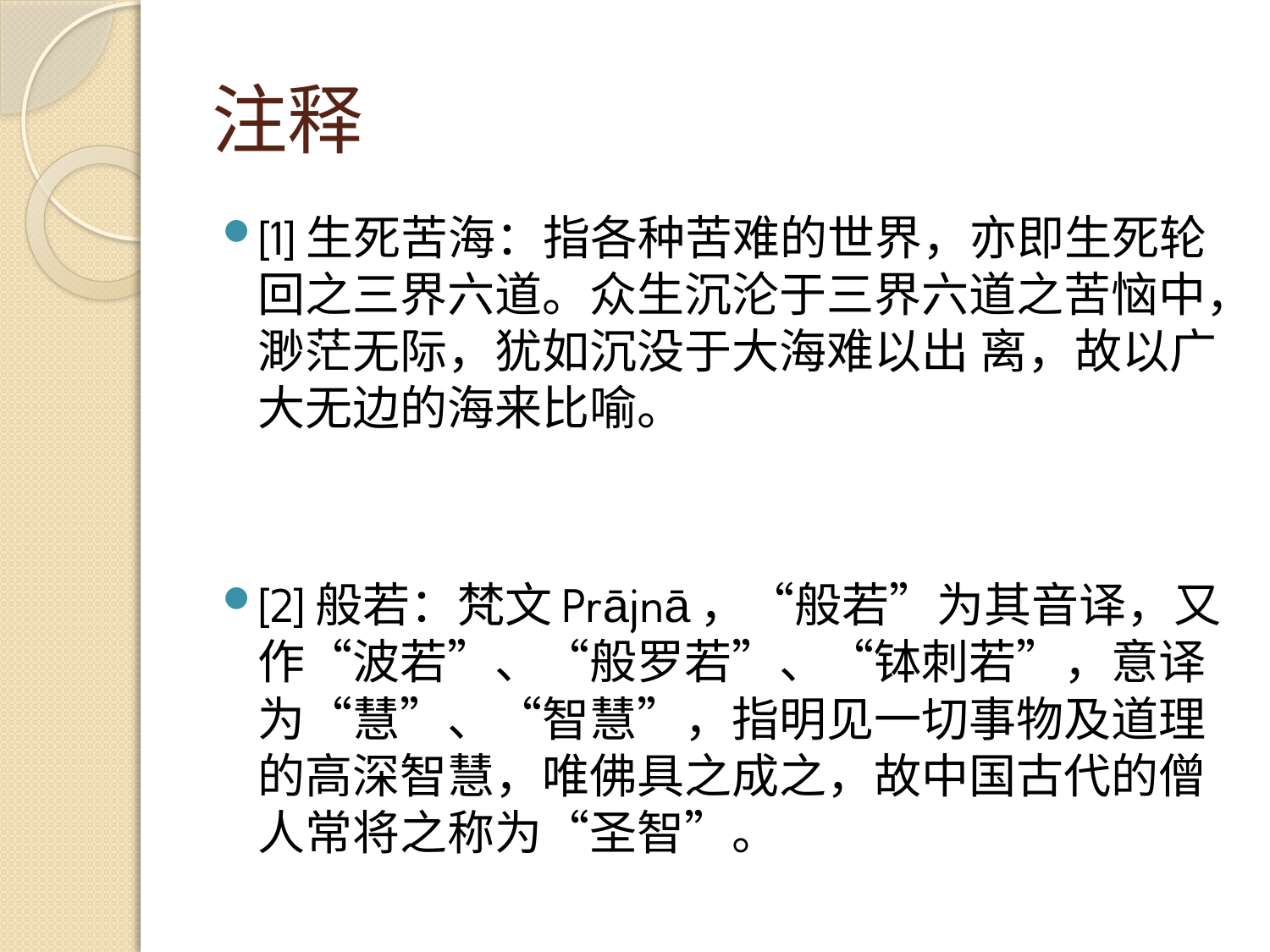

# 注释
[1]生死苦海：指各种苦难的世界，亦即生死轮回之三界六道。众生沉沦于三界六道之苦恼中，渺茫无际，犹如沉没于大海难以出 离，故以广大无边的海来比喻。

[2]般若：梵文Prājnā，“般若”为其音译，又作“波若”、“般罗若”、“钵刺若”，意译为“慧”、“智慧”，指明见一切事物及道理的高深智慧，唯佛具之成之，故中国古代的僧人常将之称为“圣智”。